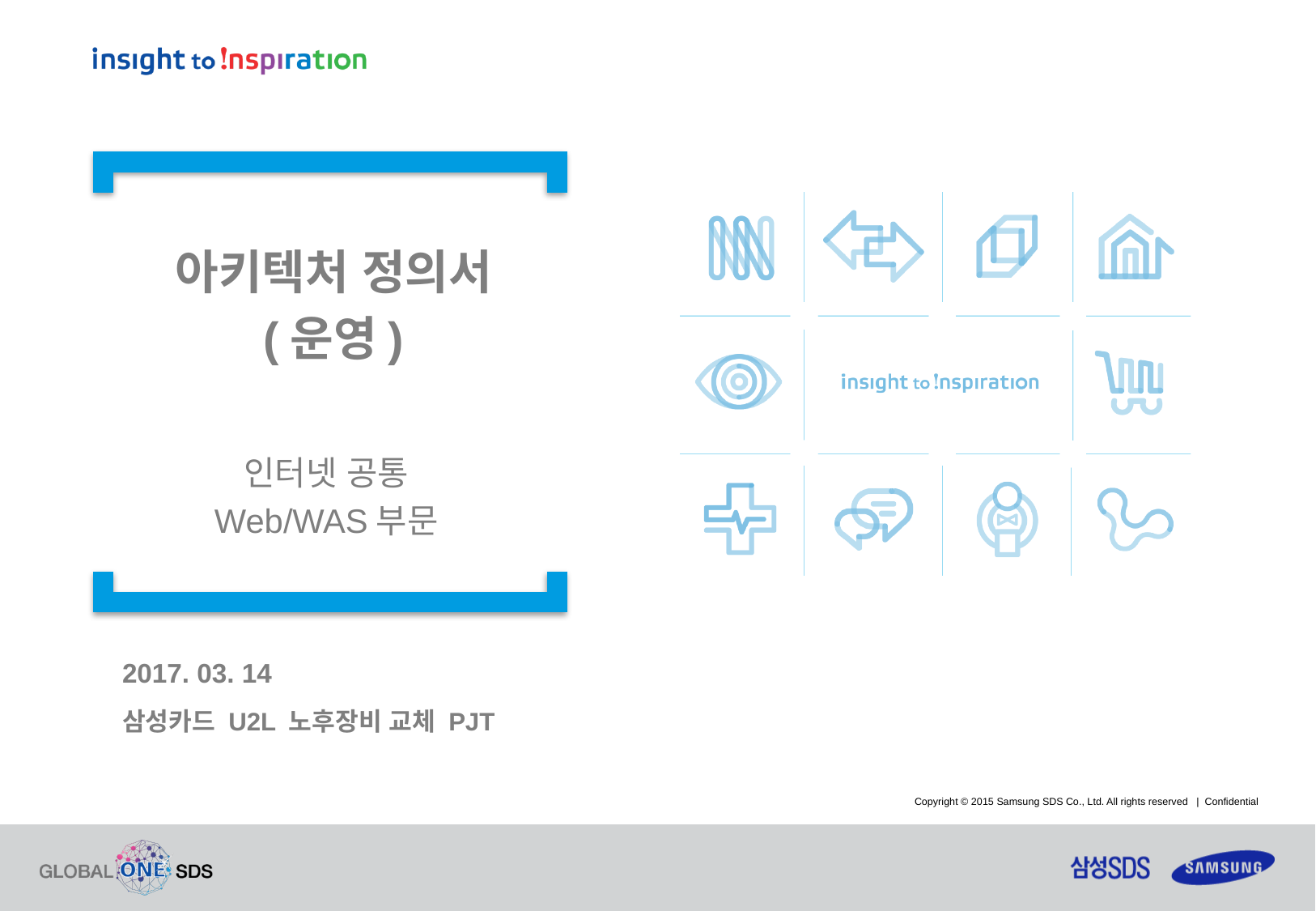

아키텍처 정의서
(운영)
인터넷 공통
Web/WAS부문
2017. 03. 14
삼성카드 U2L 노후장비 교체 PJT